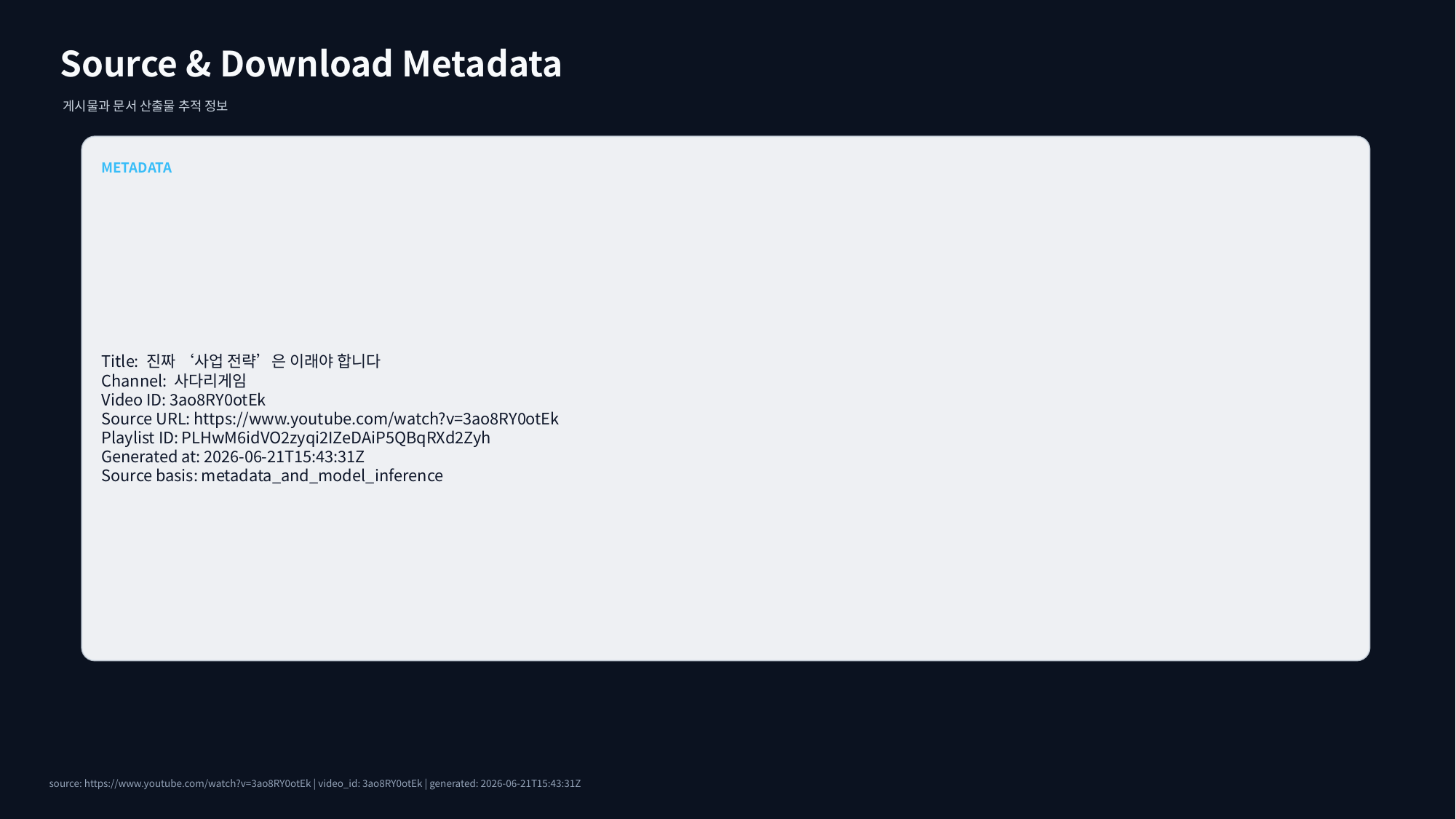

Source & Download Metadata
게시물과 문서 산출물 추적 정보

METADATA
Title: 진짜 ‘사업 전략’은 이래야 합니다
Channel: 사다리게임
Video ID: 3ao8RY0otEk
Source URL: https://www.youtube.com/watch?v=3ao8RY0otEk
Playlist ID: PLHwM6idVO2zyqi2IZeDAiP5QBqRXd2Zyh
Generated at: 2026-06-21T15:43:31Z
Source basis: metadata_and_model_inference
source: https://www.youtube.com/watch?v=3ao8RY0otEk | video_id: 3ao8RY0otEk | generated: 2026-06-21T15:43:31Z